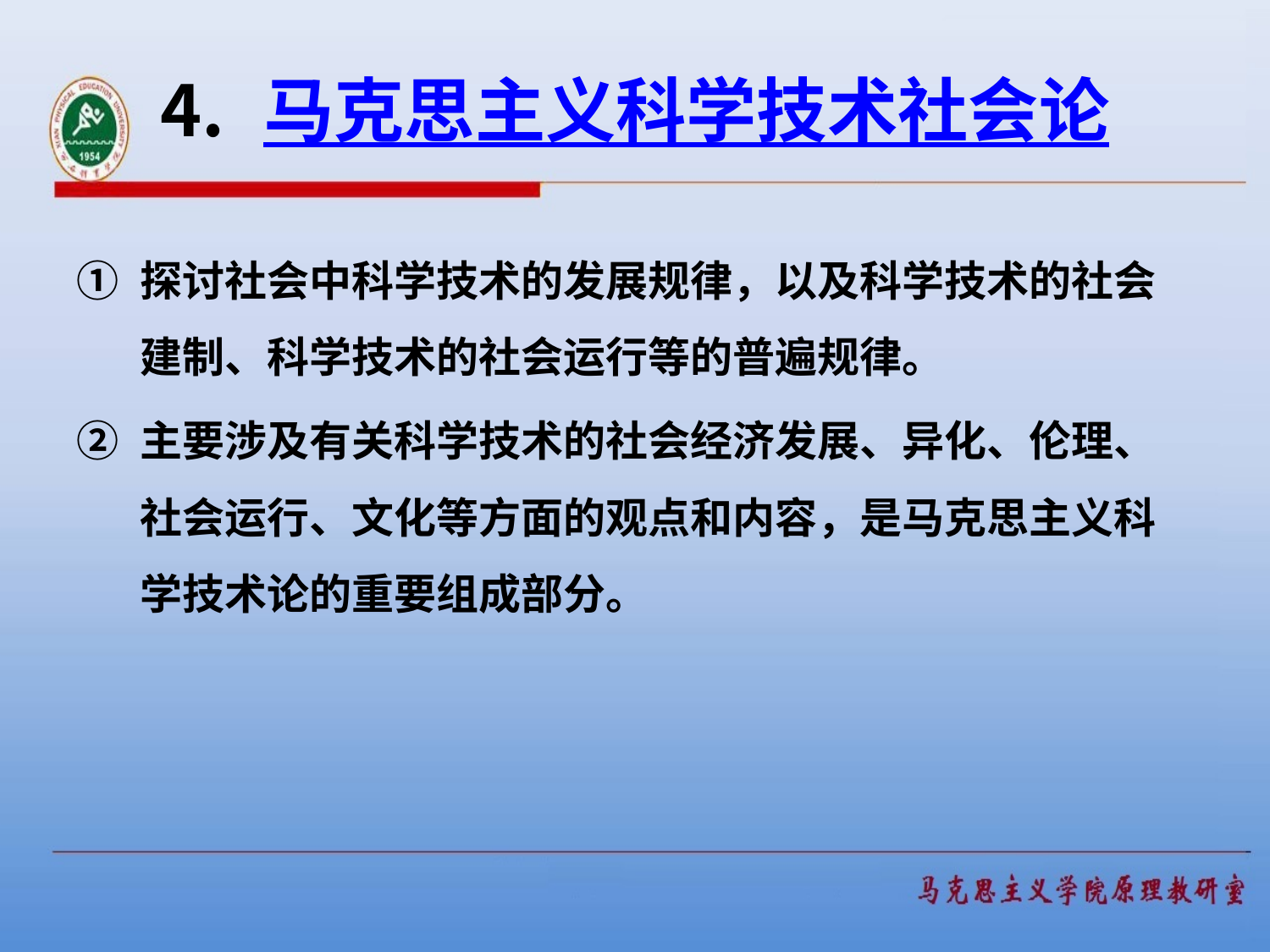

# 马克思主义科学技术社会论
探讨社会中科学技术的发展规律，以及科学技术的社会建制、科学技术的社会运行等的普遍规律。
主要涉及有关科学技术的社会经济发展、异化、伦理、社会运行、文化等方面的观点和内容，是马克思主义科学技术论的重要组成部分。